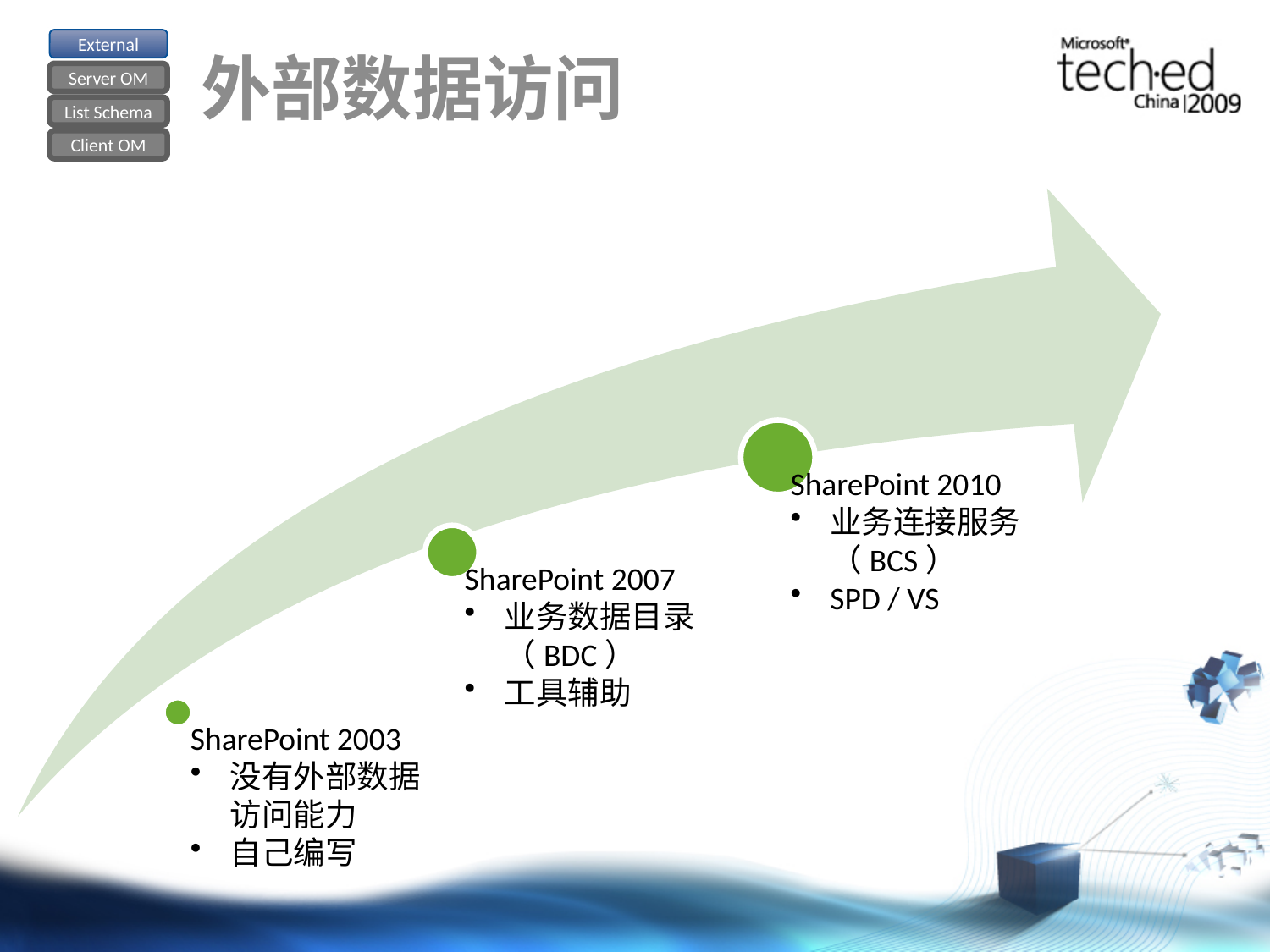

External
Server OM
List Schema
Client OM
# 外部数据访问
SharePoint 2003
SharePoint 2007
SharePoint 2010
没有外部数据访问能力
自己编写
业务数据目录（BDC）
工具辅助
业务连接服务（BCS）
SPD / VS